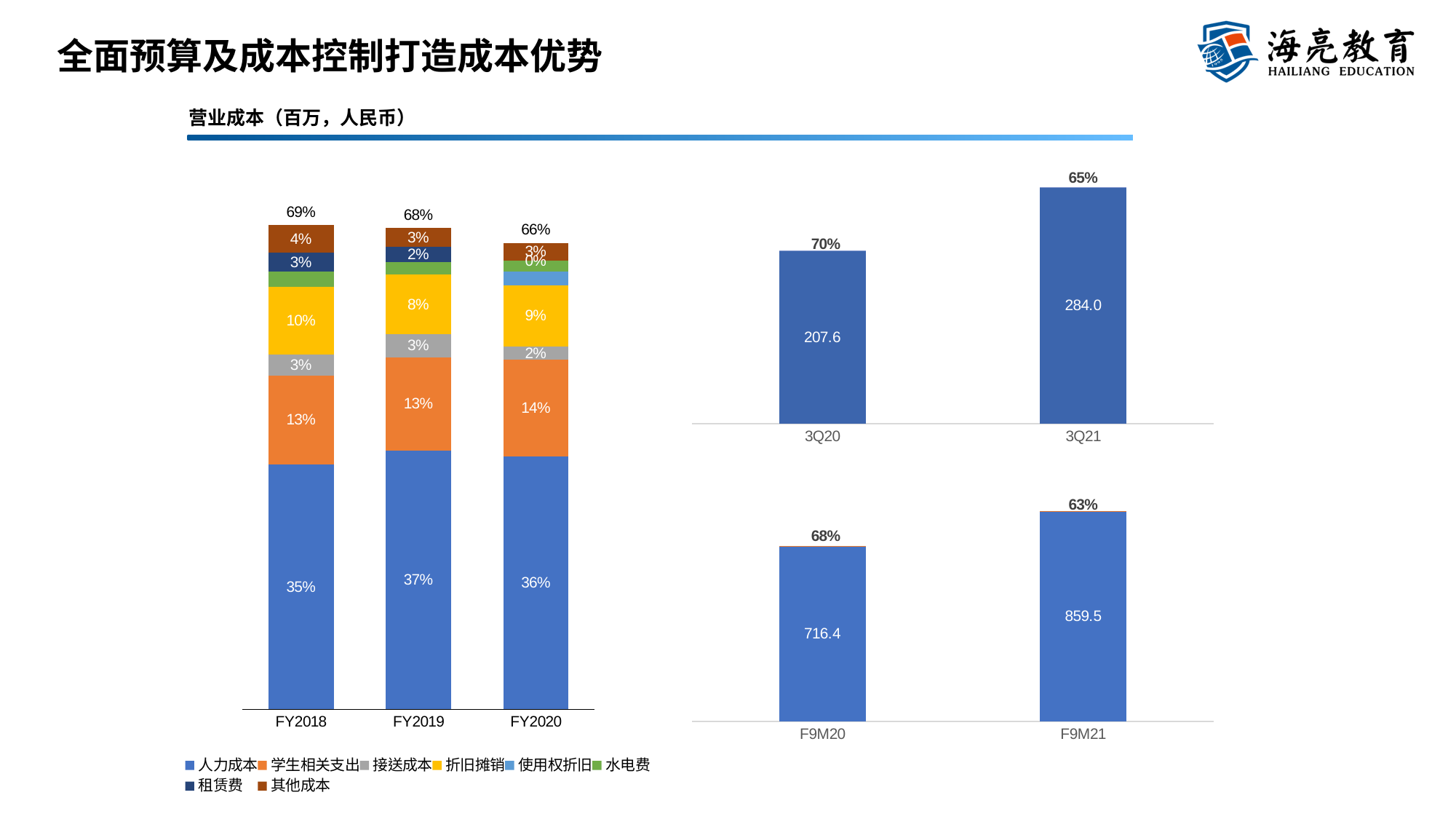

# 全面预算及成本控制打造成本优势
营业成本（百万，人民币）

### Chart

| Category | 人力成本 | 学生相关支出 | 接送成本 | 折旧摊销 | 使用权折旧 | 水电费 | 租赁费 | 其他成本 | 总计 |
|---|---|---|---|---|---|---|---|---|---|
| FY2018 | 0.3481608212147134 | 0.12660393498716851 | 0.029940119760479042 | 0.09580838323353294 | 0.0 | 0.022241231822070145 | 0.026518391787852865 | 0.03934987168520103 | 0.688622754491018 |
| FY2019 | 0.3682454969979987 | 0.13275517011340893 | 0.03268845897264843 | 0.0847231487658439 | 0.0 | 0.01734489659773182 | 0.022014676450967312 | 0.0266844563042028 | 0.6844563042028019 |
| FY2020 | 0.3594066082265678 | 0.1375590020229265 | 0.019554956169925825 | 0.08631153068105192 | 0.020229265003371546 | 0.014834794335805798 | 0.0 | 0.02562373567093729 | 0.6635198921105866 |

### Chart

| Category |
|---|

### Chart

| Category | 营业成本 | 列1 |
|---|---|---|
| 3Q20 | 207.6 | 0.6954773869346733 |
| 3Q21 | 284.0 | 0.6531738730450782 |

### Chart

| Category | 营业成本 | 列1 |
|---|---|---|
| F9M20 | 716.4 | 0.683653020326367 |
| F9M21 | 859.5 | 0.6265490596296837 |